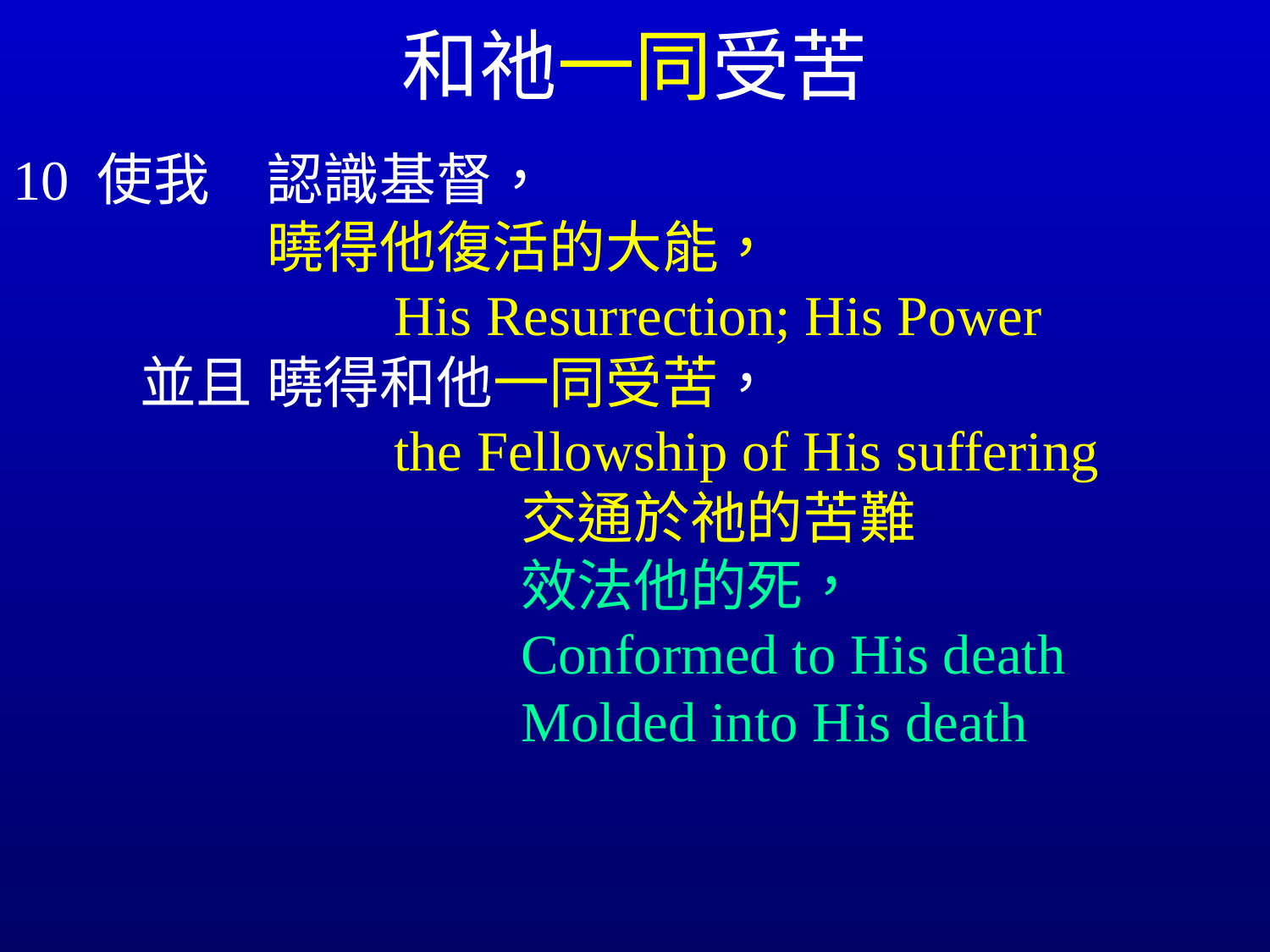

# 和祂一同受苦
10 使我	認識基督，							曉得他復活的大能，						His Resurrection; His Power		並且	曉得和他一同受苦，						the Fellowship of His suffering
				交通於祂的苦難
	效法他的死，				Conformed to His death
	Molded into His death